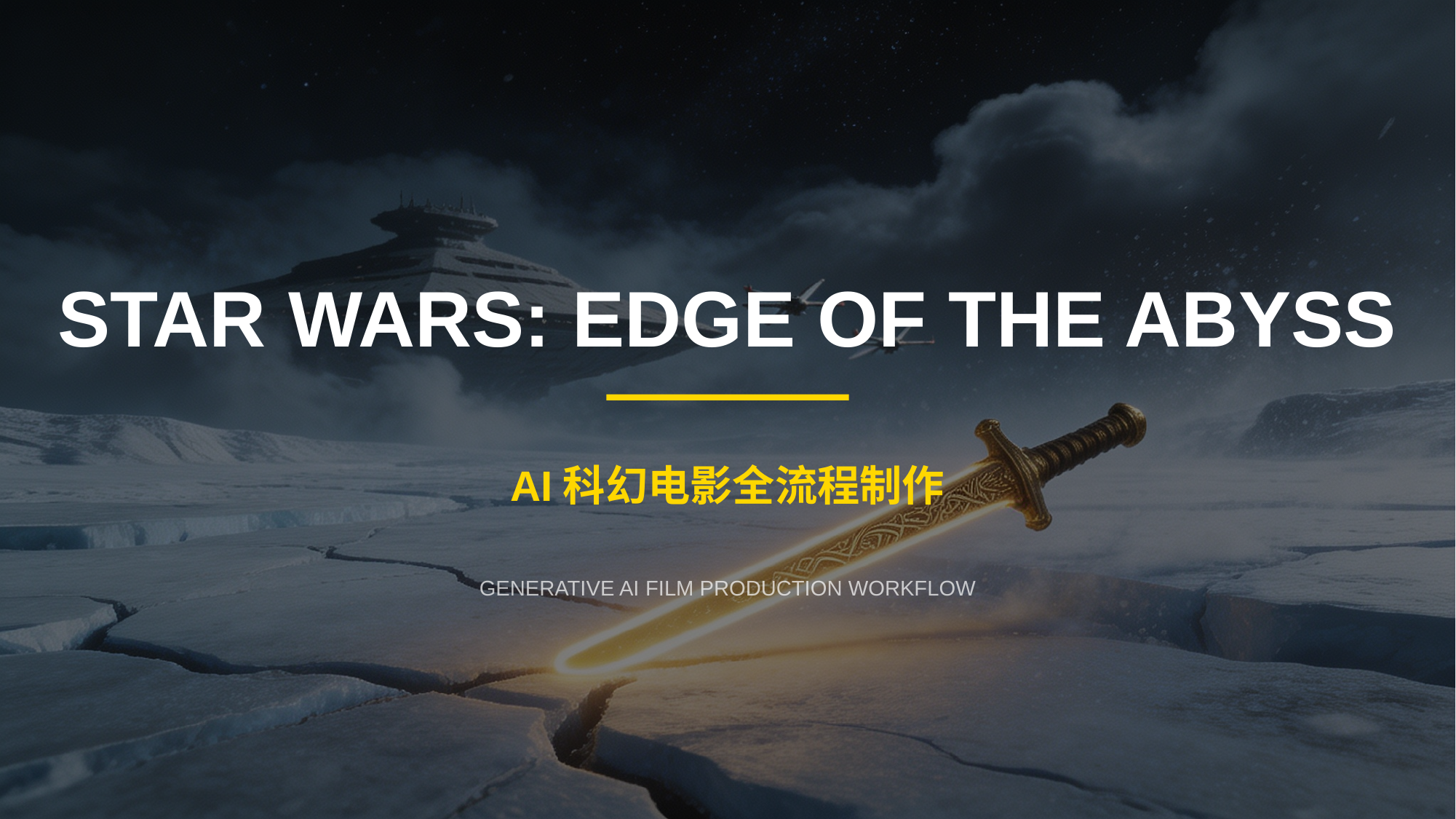

STAR WARS: EDGE OF THE ABYSS

AI科幻电影全流程制作
GENERATIVE AI FILM PRODUCTION WORKFLOW